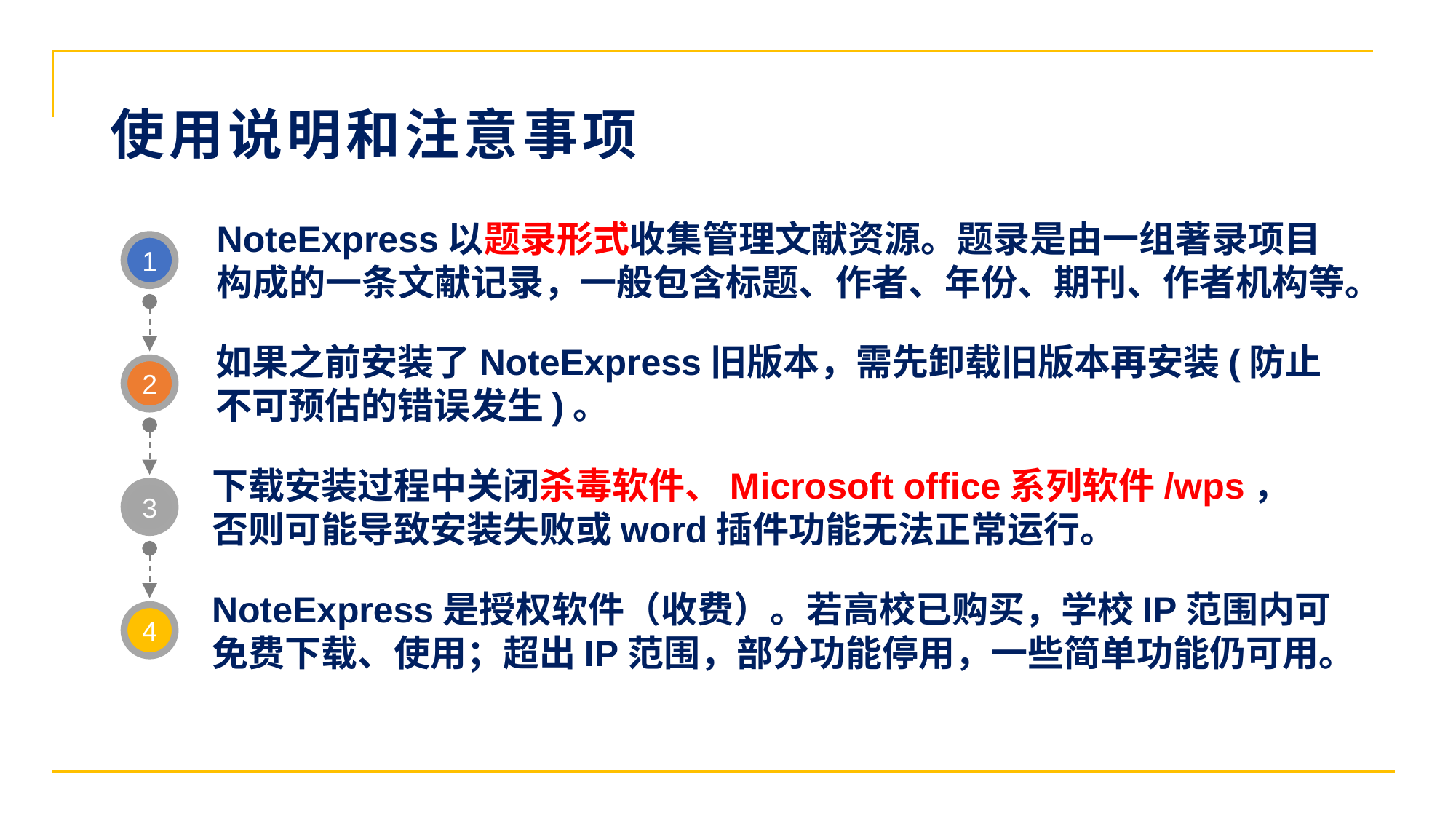

使用说明和注意事项
NoteExpress以题录形式收集管理文献资源。题录是由一组著录项目构成的一条文献记录，一般包含标题、作者、年份、期刊、作者机构等。
1
2
3
4
如果之前安装了NoteExpress旧版本，需先卸载旧版本再安装(防止不可预估的错误发生)。
下载安装过程中关闭杀毒软件、Microsoft office系列软件/wps，否则可能导致安装失败或word插件功能无法正常运行。
NoteExpress是授权软件（收费）。若高校已购买，学校IP范围内可免费下载、使用；超出IP范围，部分功能停用，一些简单功能仍可用。